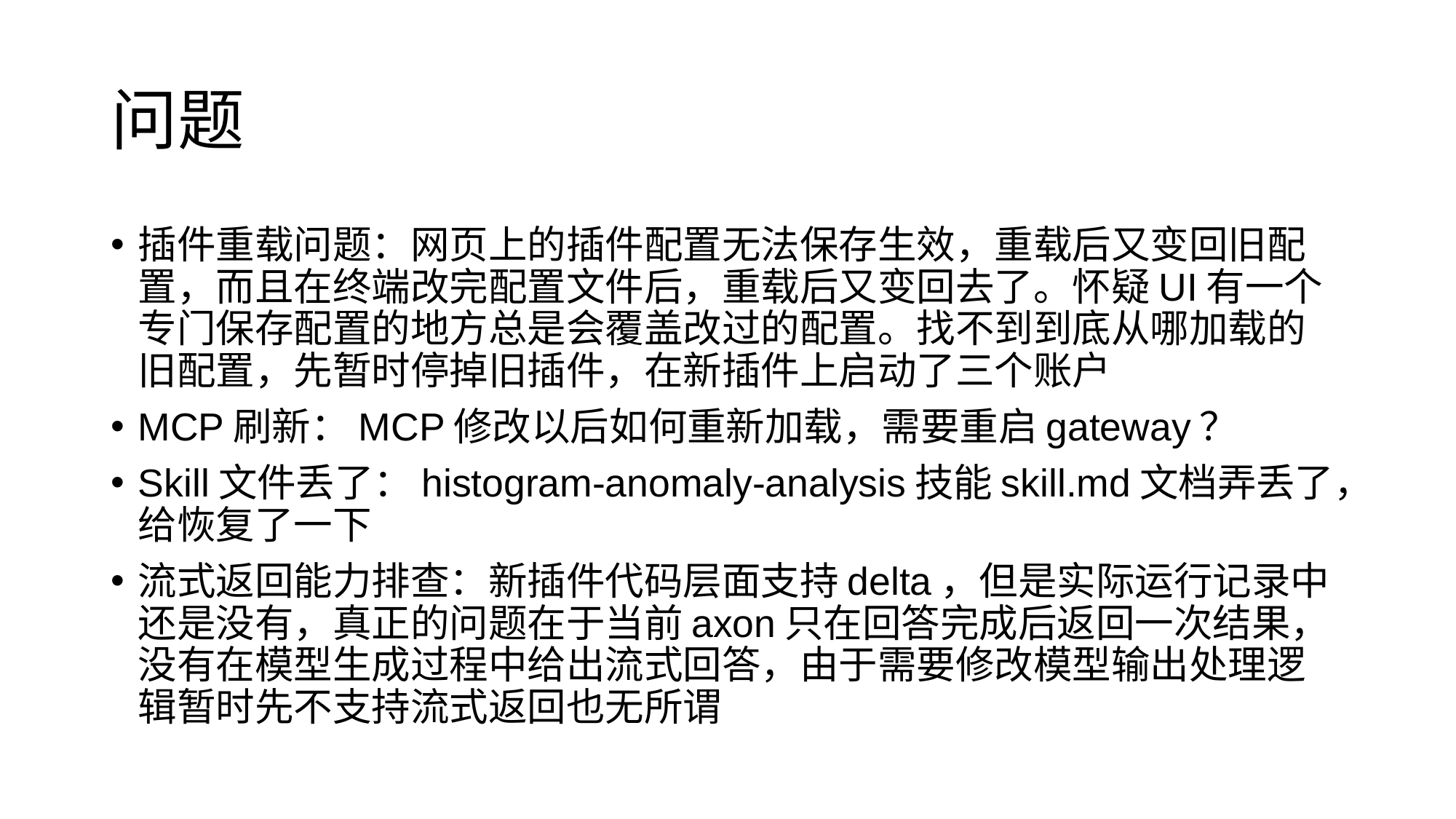

# 问题
插件重载问题：网页上的插件配置无法保存生效，重载后又变回旧配置，而且在终端改完配置文件后，重载后又变回去了。怀疑UI有一个专门保存配置的地方总是会覆盖改过的配置。找不到到底从哪加载的旧配置，先暂时停掉旧插件，在新插件上启动了三个账户
MCP刷新：MCP修改以后如何重新加载，需要重启gateway？
Skill文件丢了：histogram-anomaly-analysis技能skill.md文档弄丢了，给恢复了一下
流式返回能力排查：新插件代码层面支持delta，但是实际运行记录中还是没有，真正的问题在于当前axon只在回答完成后返回一次结果，没有在模型生成过程中给出流式回答，由于需要修改模型输出处理逻辑暂时先不支持流式返回也无所谓